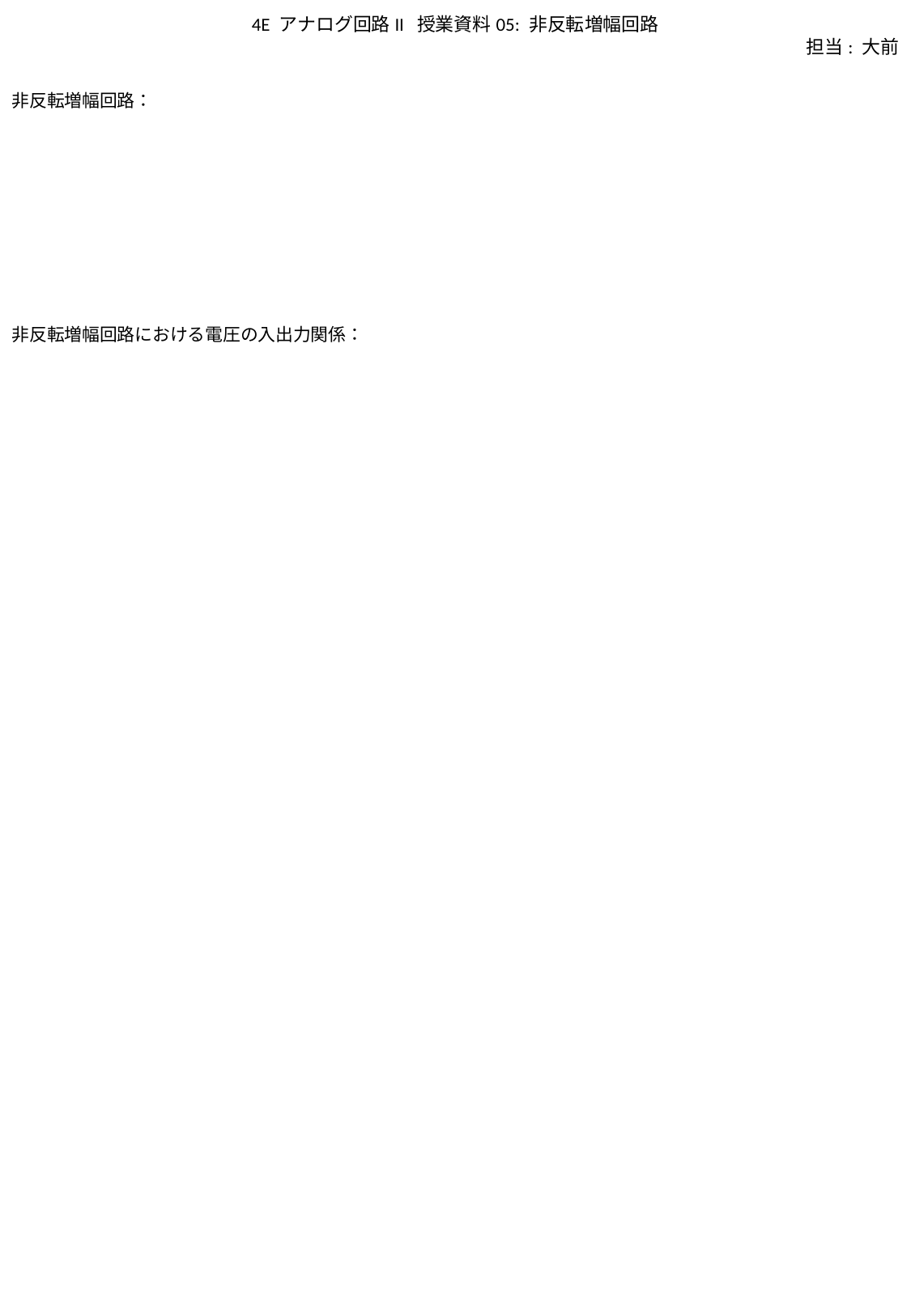

4E アナログ回路II  授業資料05: 非反転増幅回路
担当: 大前
非反転増幅回路：

非反転増幅回路における電圧の入出力関係：